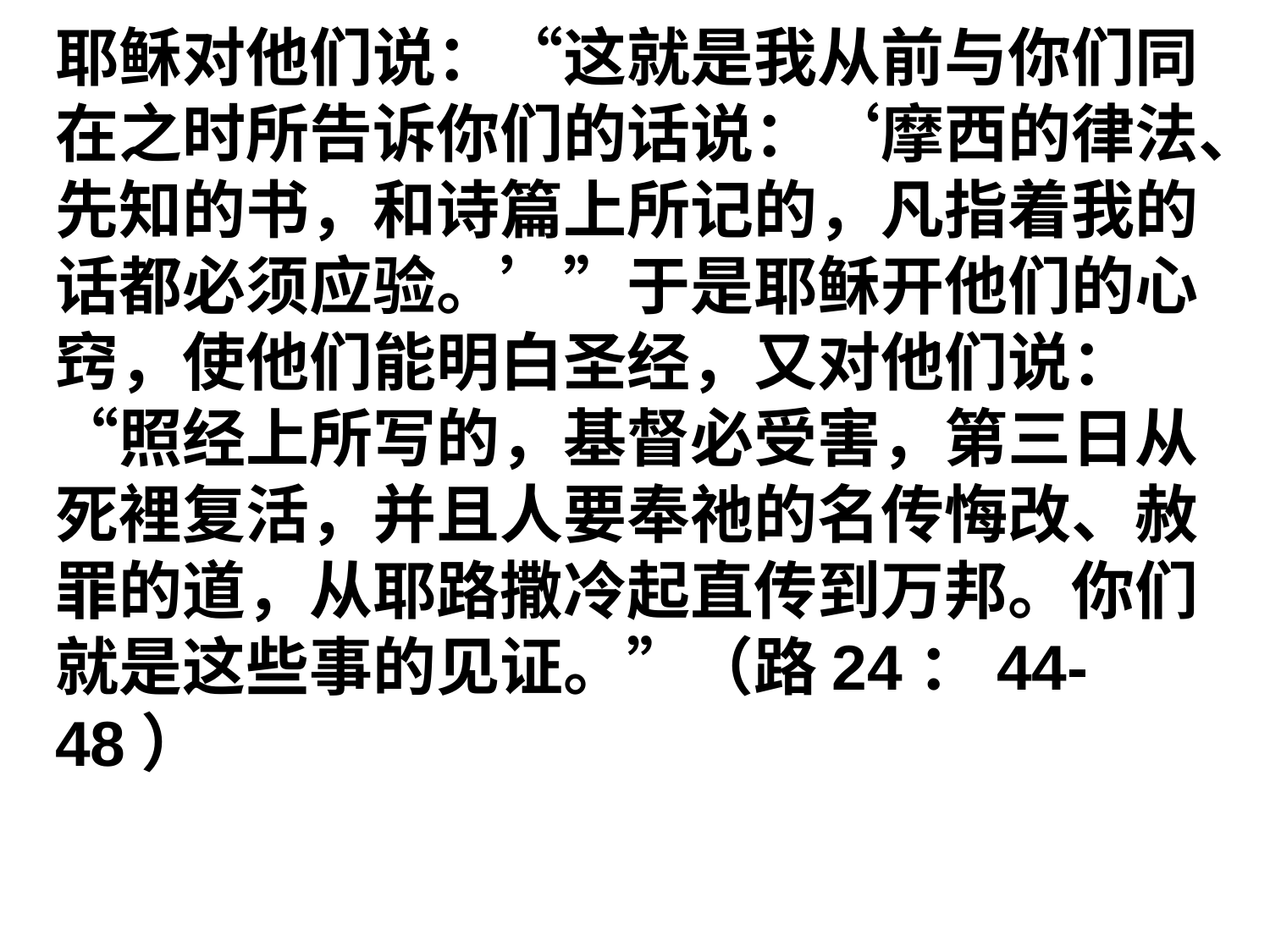

耶稣对他们说：“这就是我从前与你们同在之时所告诉你们的话说：‘摩西的律法、先知的书，和诗篇上所记的，凡指着我的话都必须应验。’”于是耶稣开他们的心窍，使他们能明白圣经，又对他们说：“照经上所写的，基督必受害，第三日从死裡复活，并且人要奉祂的名传悔改、赦罪的道，从耶路撒冷起直传到万邦。你们就是这些事的见证。”（路24：44-48）